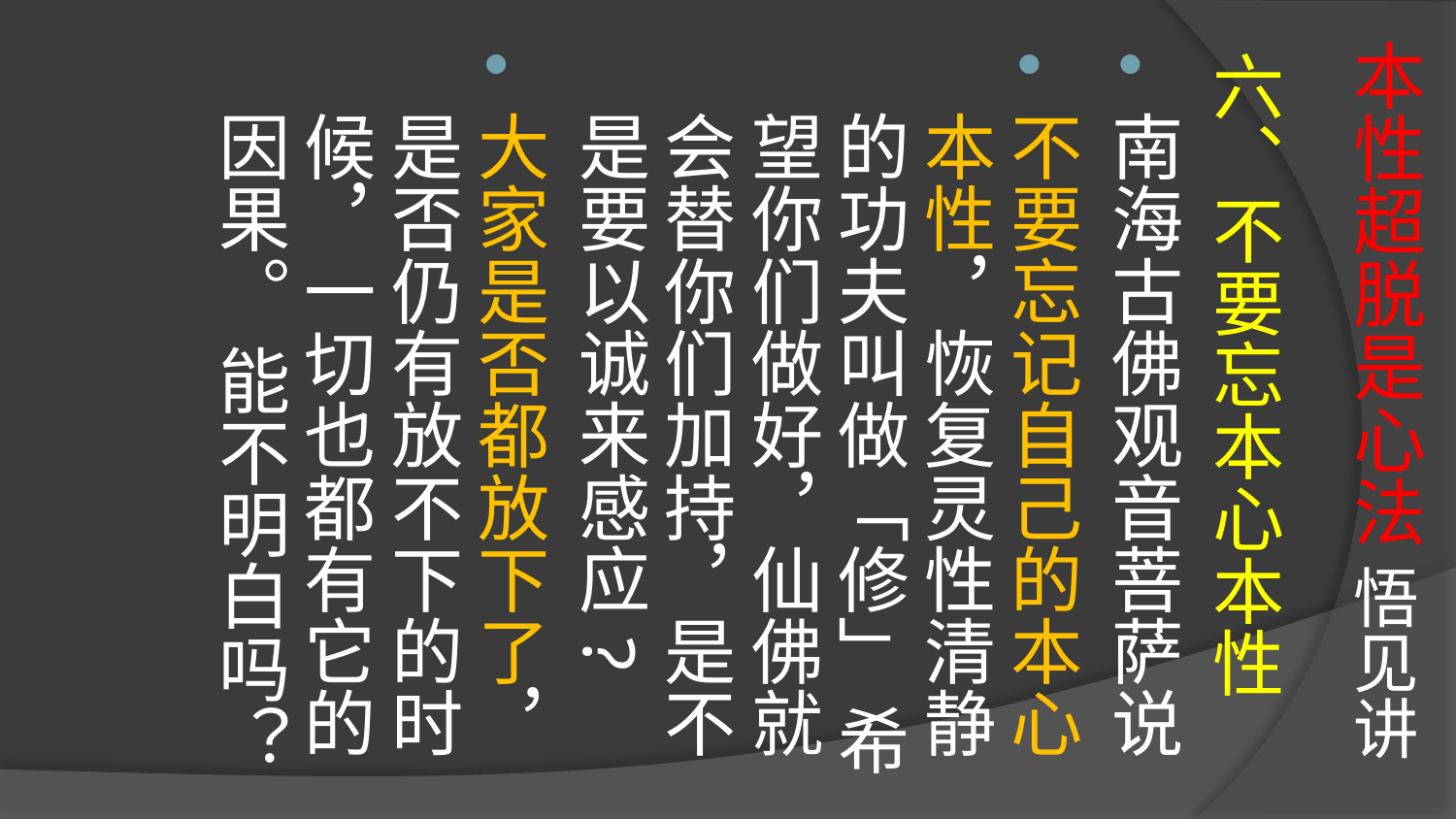

# 本性超脱是心法 悟见讲
六、不要忘本心本性
南海古佛观音菩萨说
不要忘记自己的本心本性，恢复灵性清静的功夫叫做「修」 希望你们做好，仙佛就会替你们加持，是不是要以诚来感应?
大家是否都放下了，是否仍有放不下的时候，一切也都有它的因果。 能不明白吗？